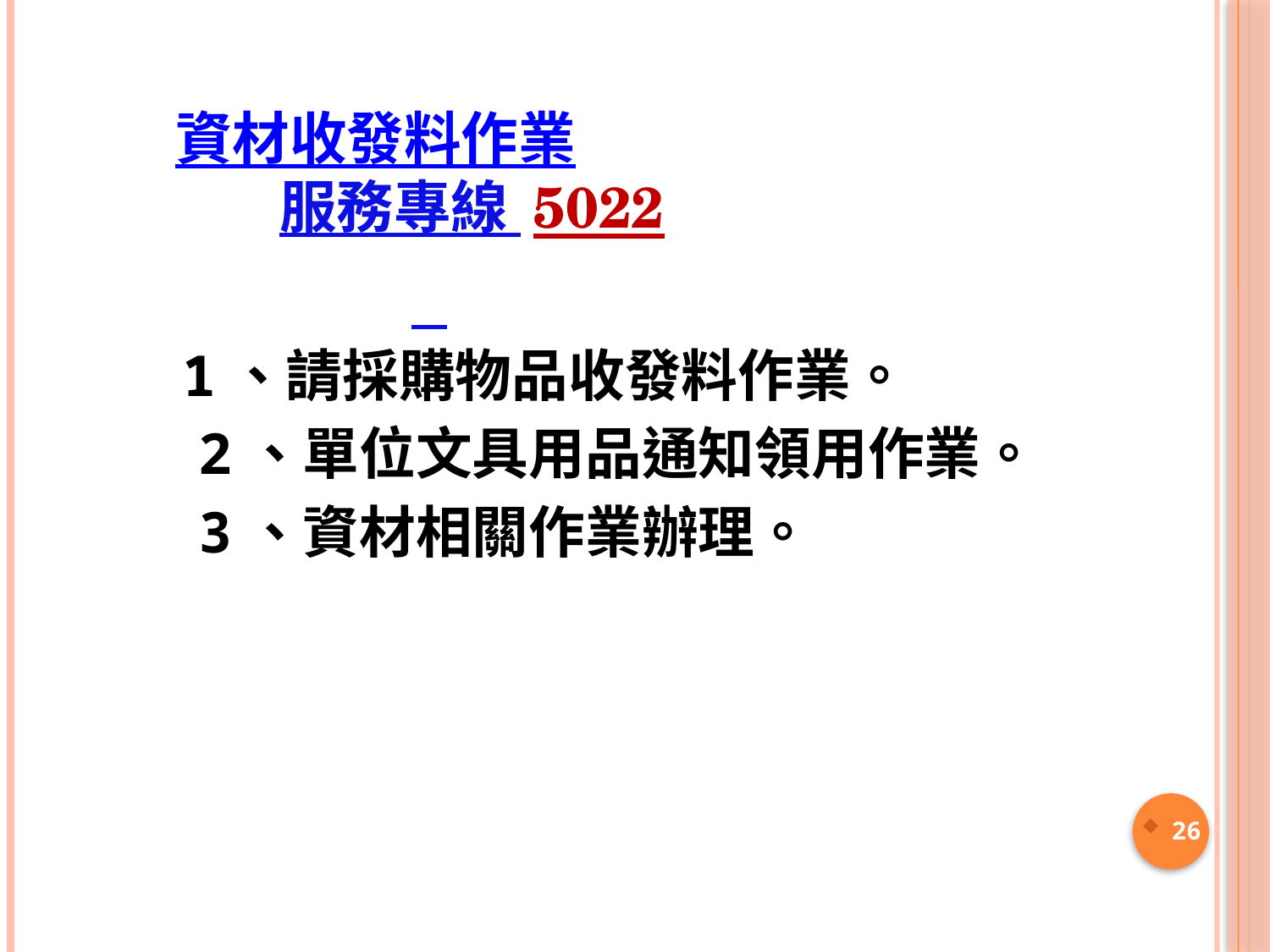

# 資材收發料作業 服務專線 5022

   1、請採購物品收發料作業。
   2、單位文具用品通知領用作業。
   3、資材相關作業辦理。

26